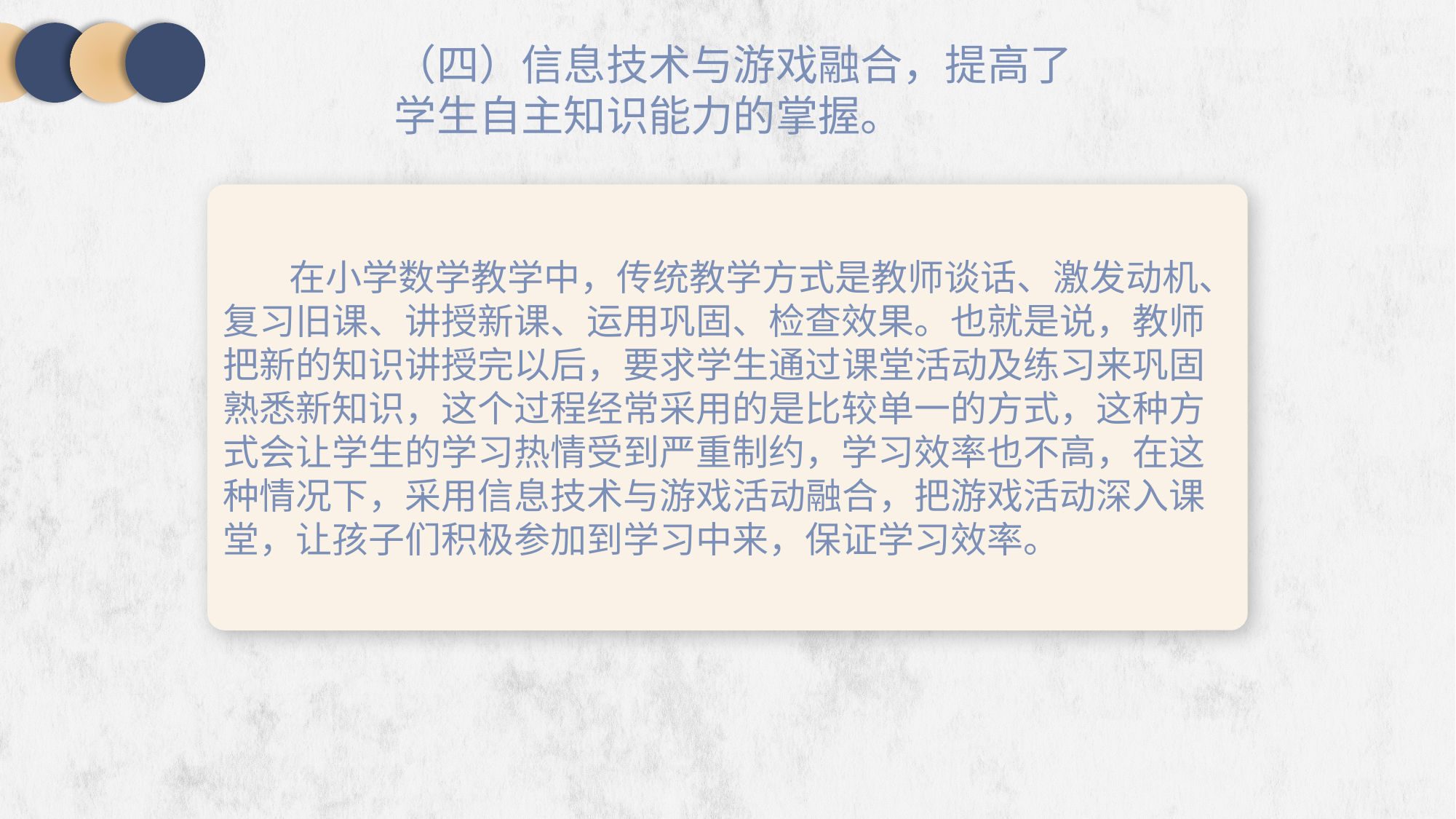

（四）信息技术与游戏融合，提高了学生自主知识能力的掌握。
       在小学数学教学中，传统教学方式是教师谈话、激发动机、复习旧课、讲授新课、运用巩固、检查效果。也就是说，教师把新的知识讲授完以后，要求学生通过课堂活动及练习来巩固熟悉新知识，这个过程经常采用的是比较单一的方式，这种方式会让学生的学习热情受到严重制约，学习效率也不高，在这种情况下，采用信息技术与游戏活动融合，把游戏活动深入课堂，让孩子们积极参加到学习中来，保证学习效率。